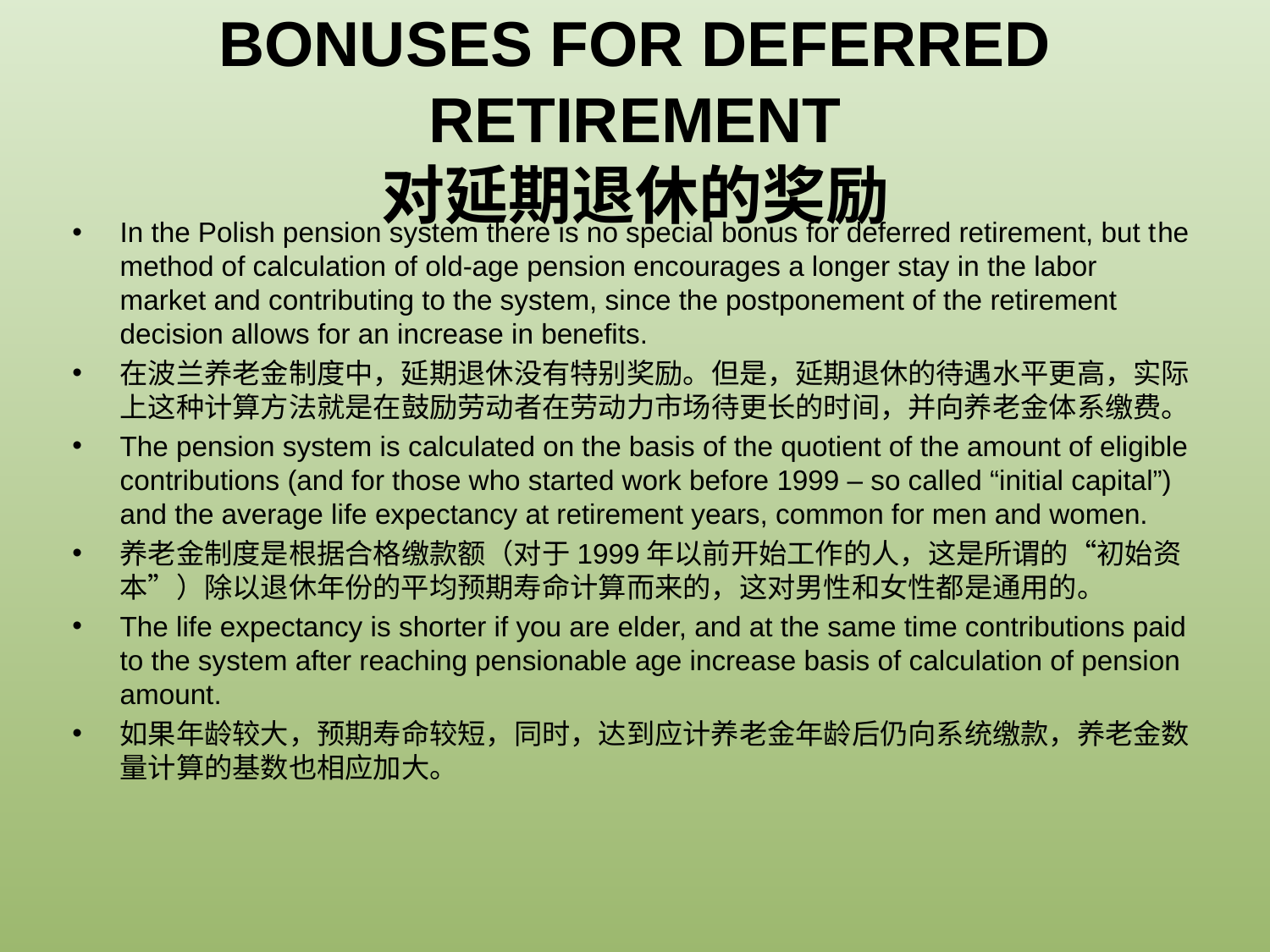

# BONUSES FOR DEFERRED RETIREMENT 对延期退休的奖励
In the Polish pension system there is no special bonus for deferred retirement, but the method of calculation of old-age pension encourages a longer stay in the labor market and contributing to the system, since the postponement of the retirement decision allows for an increase in benefits.
在波兰养老金制度中，延期退休没有特别奖励。但是，延期退休的待遇水平更高，实际上这种计算方法就是在鼓励劳动者在劳动力市场待更长的时间，并向养老金体系缴费。
The pension system is calculated on the basis of the quotient of the amount of eligible contributions (and for those who started work before 1999 – so called “initial capital”) and the average life expectancy at retirement years, common for men and women.
养老金制度是根据合格缴款额（对于1999年以前开始工作的人，这是所谓的“初始资本”）除以退休年份的平均预期寿命计算而来的，这对男性和女性都是通用的。
The life expectancy is shorter if you are elder, and at the same time contributions paid to the system after reaching pensionable age increase basis of calculation of pension amount.
如果年龄较大，预期寿命较短，同时，达到应计养老金年龄后仍向系统缴款，养老金数量计算的基数也相应加大。